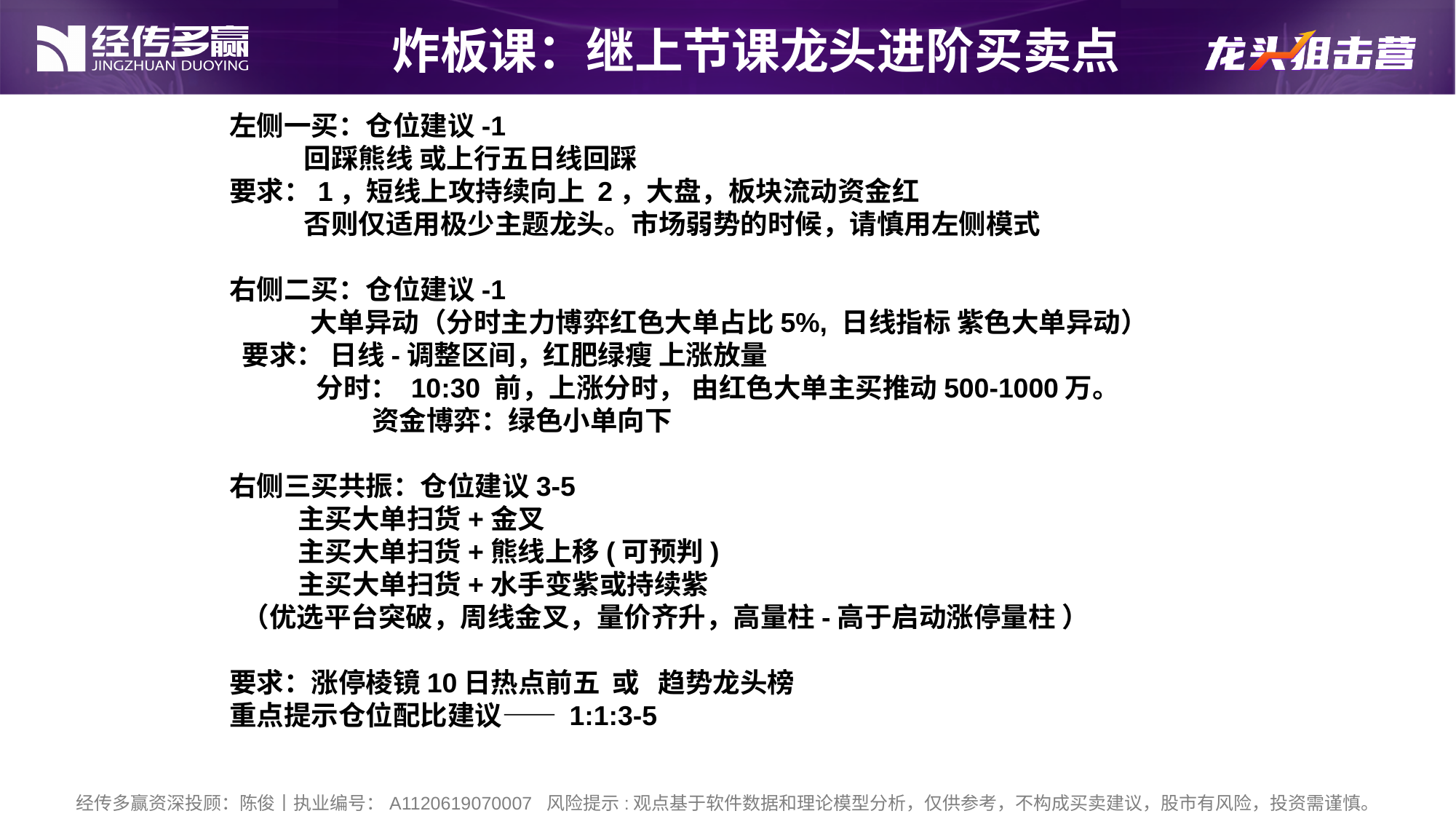

炸板课：继上节课龙头进阶买卖点
左侧一买：仓位建议-1
           回踩熊线 或上行五日线回踩
要求：1，短线上攻持续向上 2，大盘，板块流动资金红
           否则仅适用极少主题龙头。市场弱势的时候，请慎用左侧模式

右侧二买：仓位建议-1
            大单异动（分时主力博弈红色大单占比5%, 日线指标 紫色大单异动）
 要求： 日线-调整区间，红肥绿瘦 上涨放量
             分时： 10:30 前，上涨分时， 由红色大单主买推动500-1000万。
                      资金博弈：绿色小单向下

右侧三买共振：仓位建议3-5
          主买大单扫货+金叉
          主买大单扫货+熊线上移(可预判)
          主买大单扫货+水手变紫或持续紫
 （优选平台突破，周线金叉，量价齐升，高量柱-高于启动涨停量柱 ）

要求：涨停棱镜10日热点前五  或   趋势龙头榜
重点提示仓位配比建议—— 1:1:3-5
揭秘